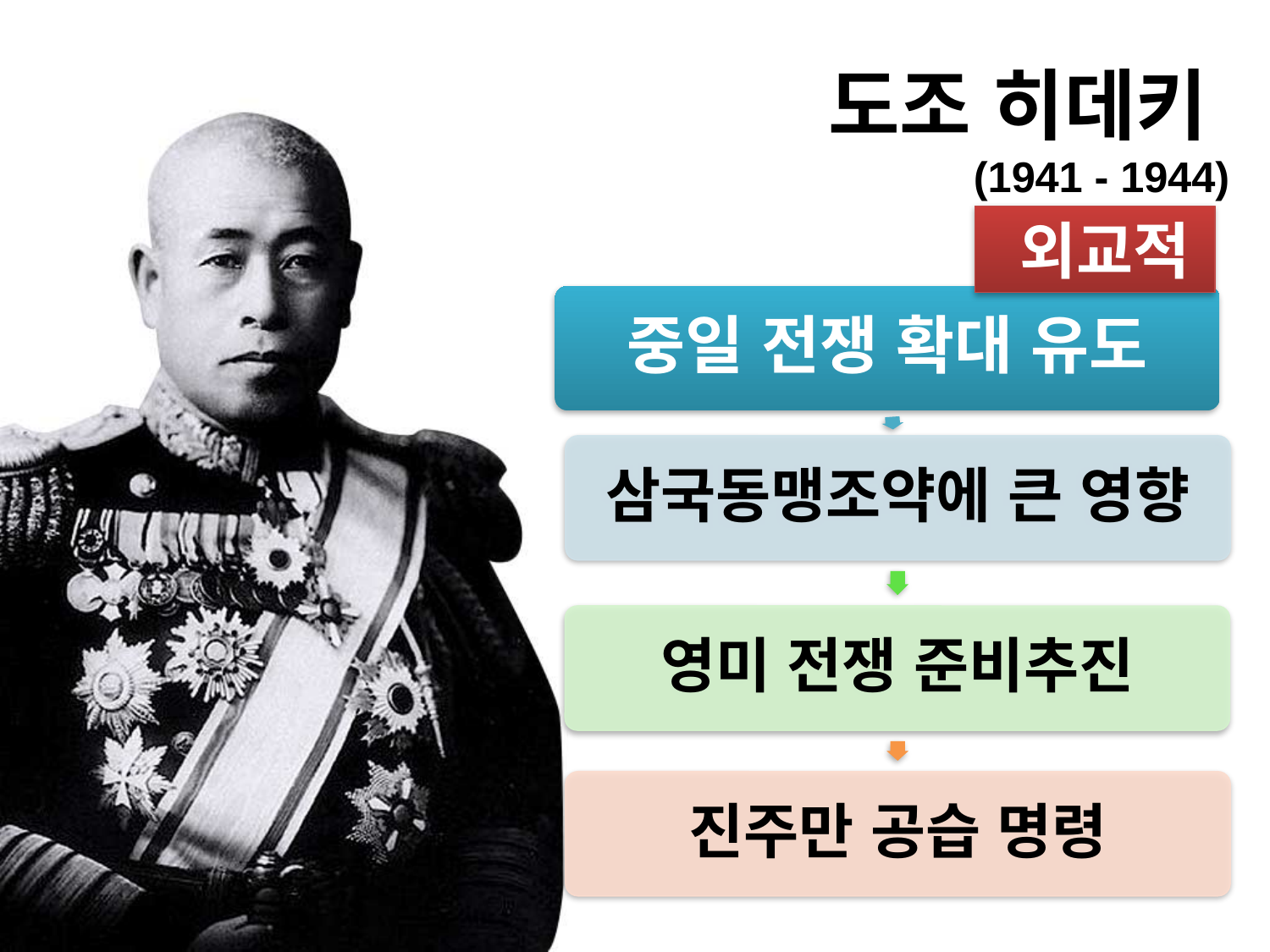

# 도조 히데키 (1941 - 1944)
 외교적
중일 전쟁 확대 유도
삼국동맹조약에 큰 영향
영미 전쟁 준비추진
진주만 공습 명령